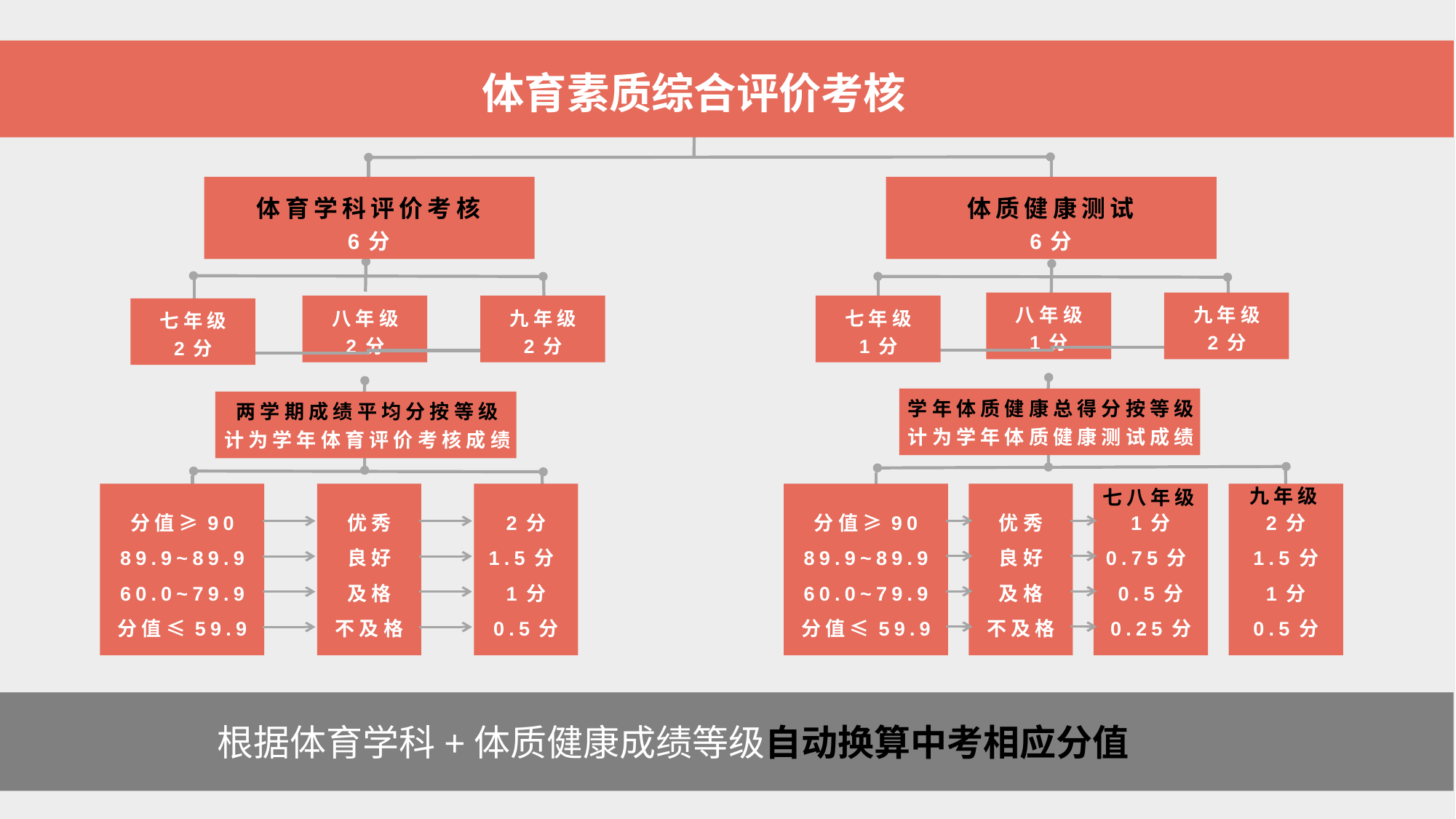

体育素质综合评价考核

体质健康测试
6分

体育学科评价考核
6分
体育学科评价考核
6分

体质健康测试
6分
八年级
1分

九年级
2分

八年级
2分

九年级
2分

七年级
1分

七年级
2分

学年体质健康总得分按等级
计为学年体质健康测试成绩

两学期成绩平均分按等级
计为学年体育评价考核成绩
九年级
七八年级
分值≥90
89.9~89.9
60.0~79.9
分值≤59.9
优秀
良好
及格
不及格
2分
1.5分1分
0.5分
分值≥90
89.9~89.9
60.0~79.9
分值≤59.9
优秀
良好
及格
不及格
1分
0.75分0.5分
0.25分
2分
1.5分
1分
0.5分

根据体育学科+体质健康成绩等级自动换算中考相应分值